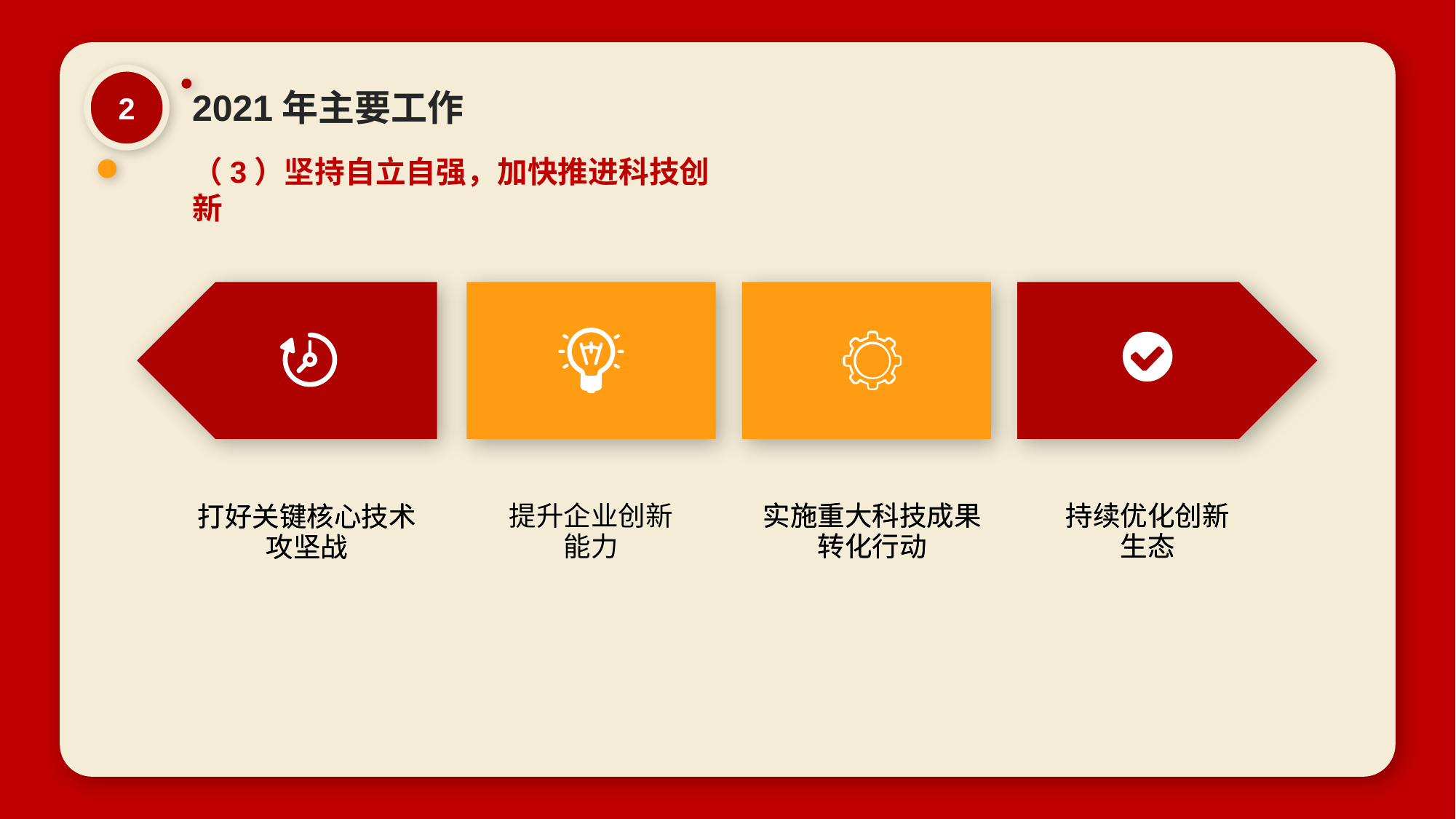

2
2021年主要工作
（3）坚持自立自强，加快推进科技创新

打好关键核心技术
攻坚战
打好关键核心技术
攻坚战

提升企业创新
能力
实施重大科技成果
转化行动
实施重大科技成果
转化行动
持续优化创新
生态
持续优化创新
生态